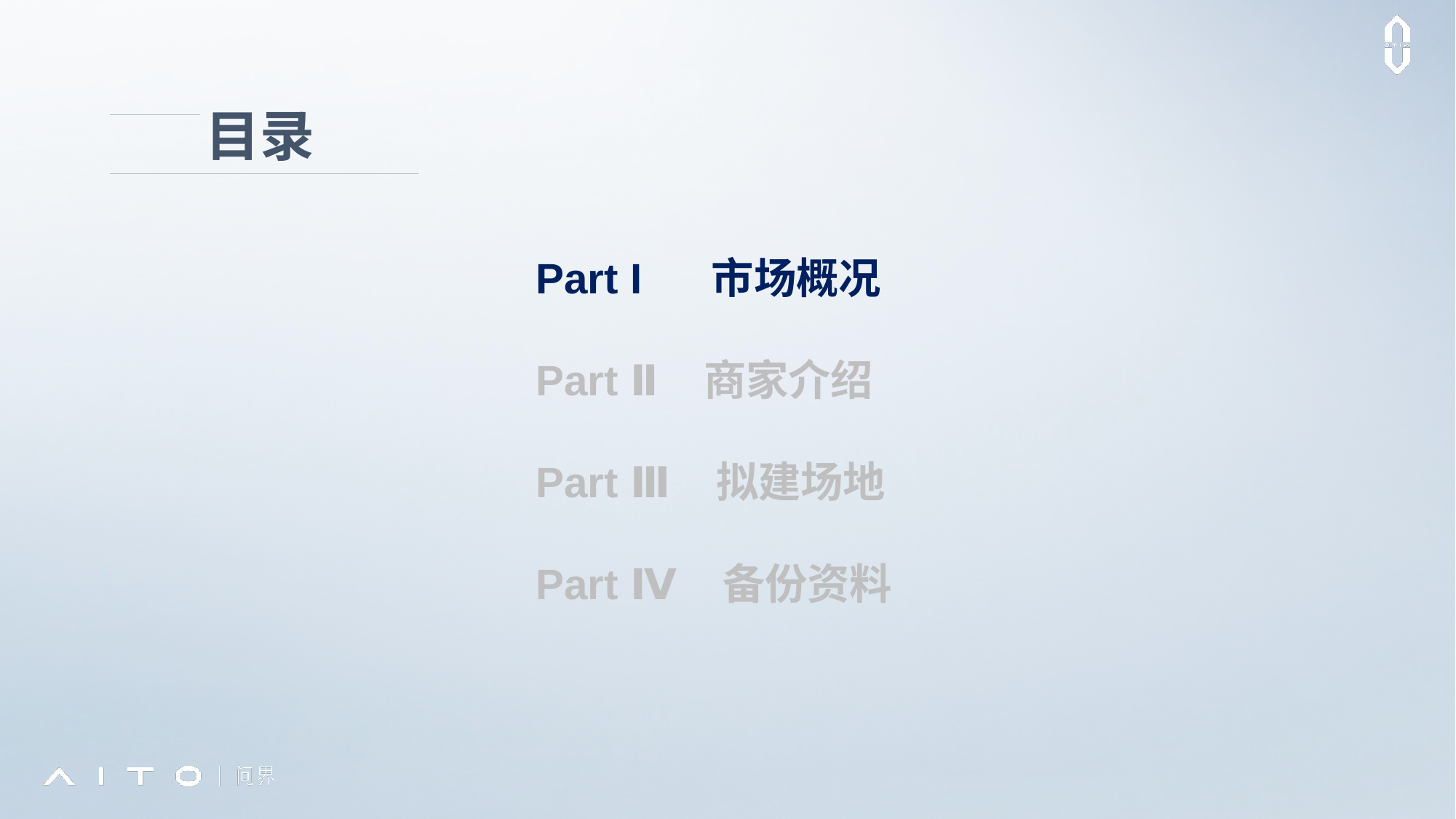

目录
Part I     市场概况
Part Ⅱ   商家介绍
Part Ⅲ   拟建场地
Part Ⅳ   备份资料